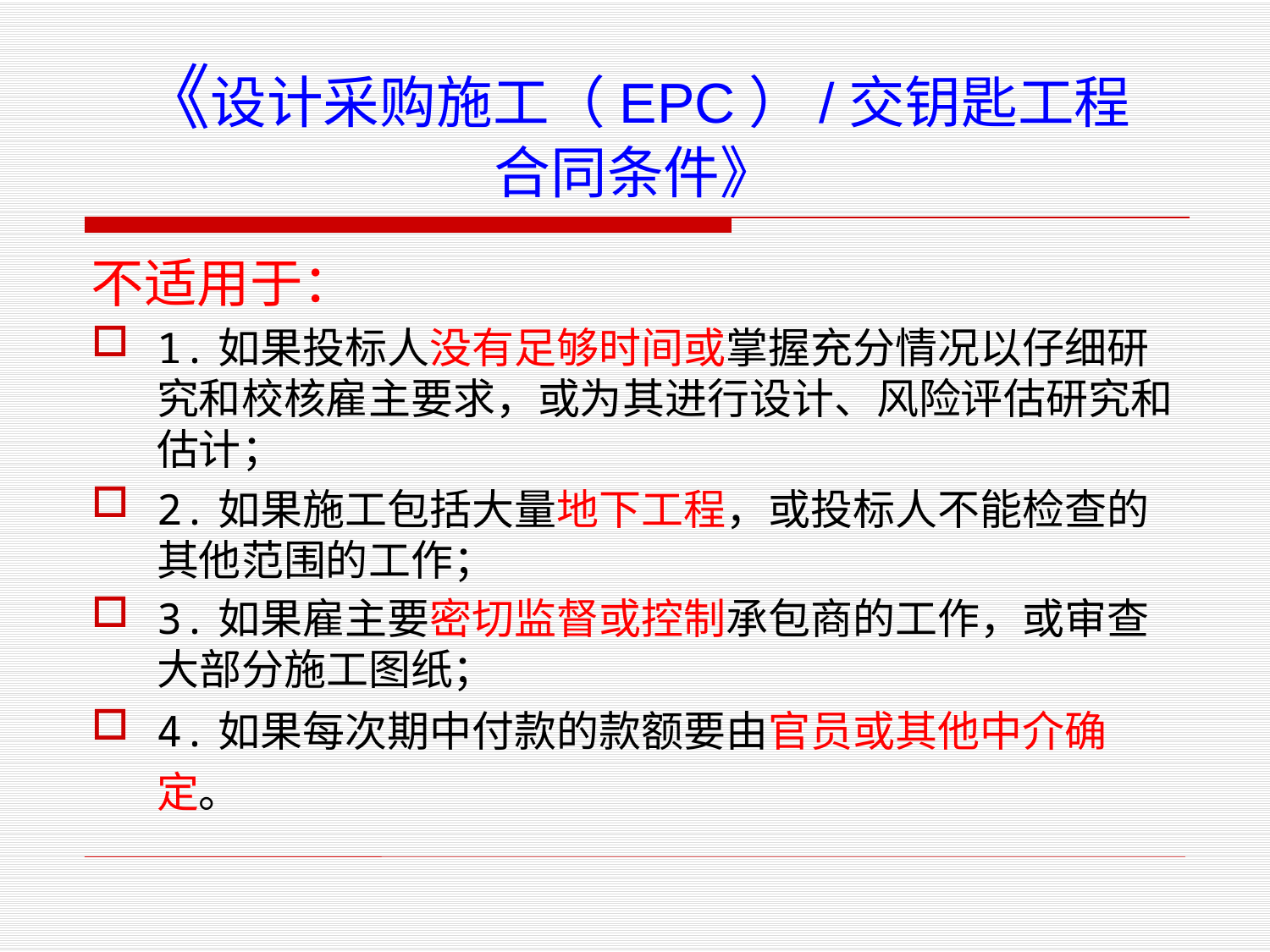

# 《设计采购施工（EPC）/交钥匙工程 合同条件》
不适用于：
1.如果投标人没有足够时间或掌握充分情况以仔细研究和校核雇主要求，或为其进行设计、风险评估研究和估计；
2.如果施工包括大量地下工程，或投标人不能检查的其他范围的工作；
3.如果雇主要密切监督或控制承包商的工作，或审查大部分施工图纸；
4.如果每次期中付款的款额要由官员或其他中介确定。